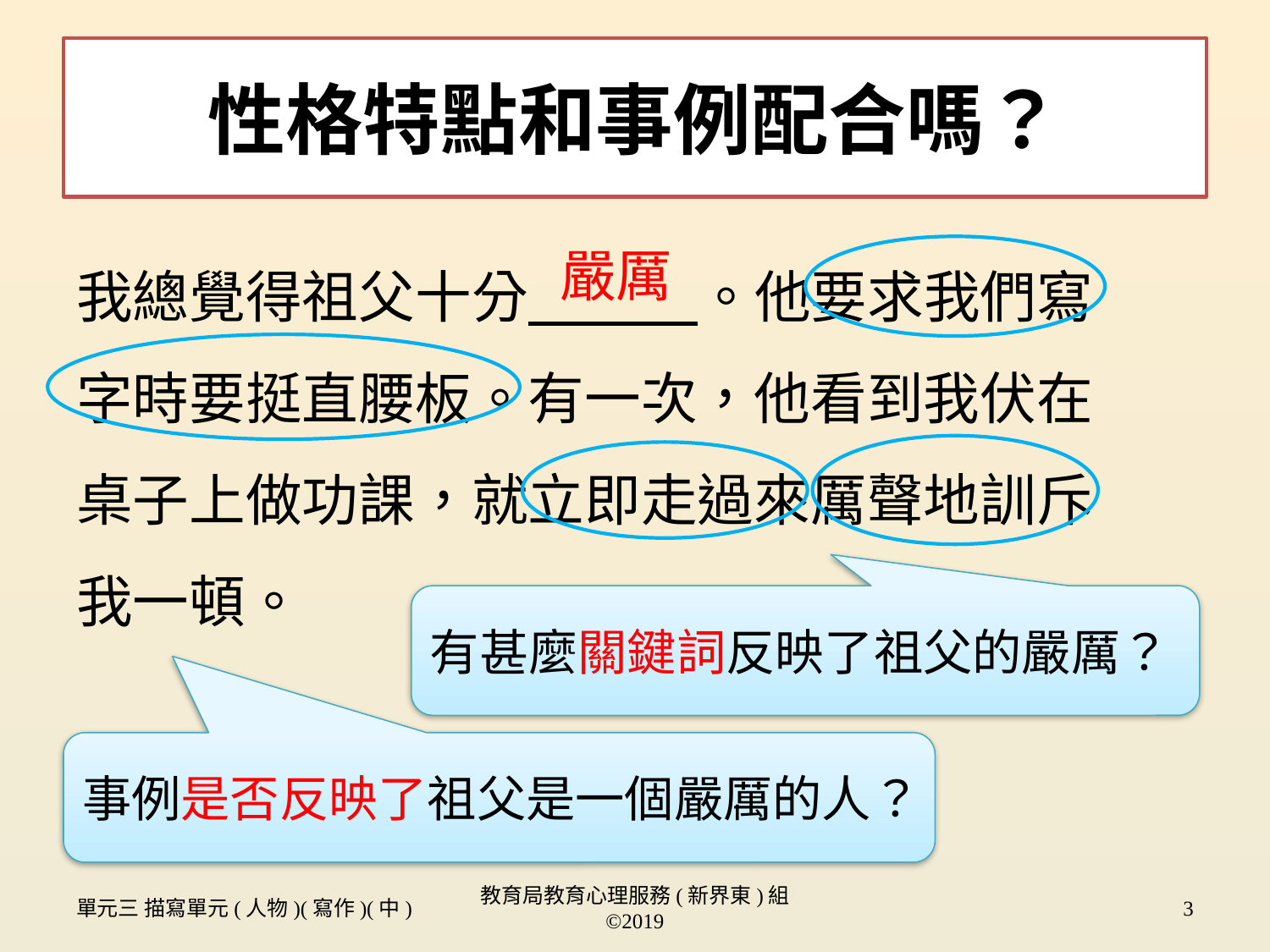

# 性格特點和事例配合嗎？
我總覺得祖父十分　　　。他要求我們寫字時要挺直腰板。有一次，他看到我伏在桌子上做功課，就立即走過來厲聲地訓斥我一頓。

嚴厲

有甚麼關鍵詞反映了祖父的嚴厲？
事例是否反映了祖父是一個嚴厲的人？
單元三 描寫單元(人物)(寫作)(中)
教育局教育心理服務(新界東)組 ©2019
3